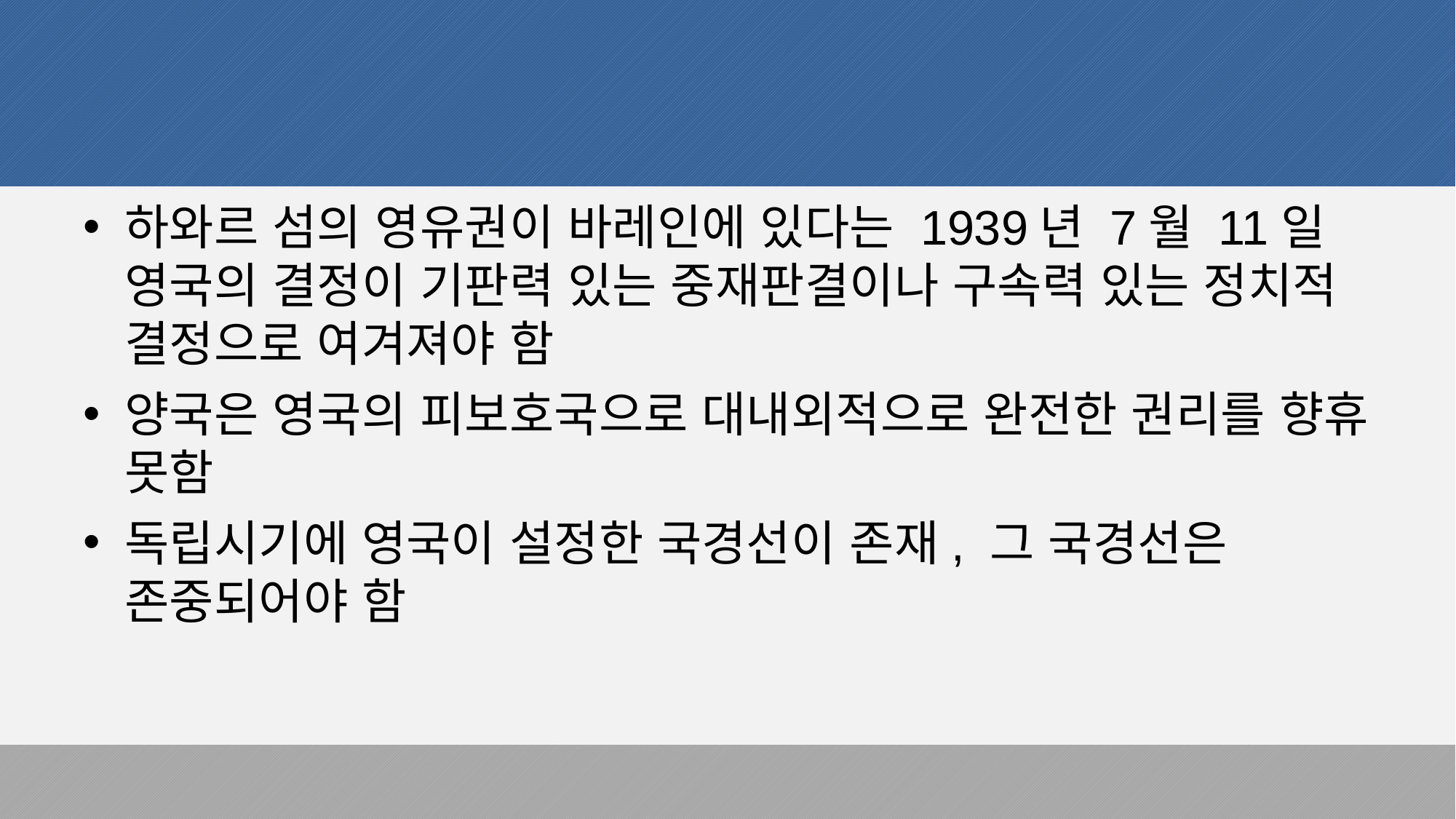

하와르 섬의 영유권이 바레인에 있다는 1939년 7월 11일 영국의 결정이 기판력 있는 중재판결이나 구속력 있는 정치적 결정으로 여겨져야 함
양국은 영국의 피보호국으로 대내외적으로 완전한 권리를 향휴 못함
독립시기에 영국이 설정한 국경선이 존재, 그 국경선은 존중되어야 함